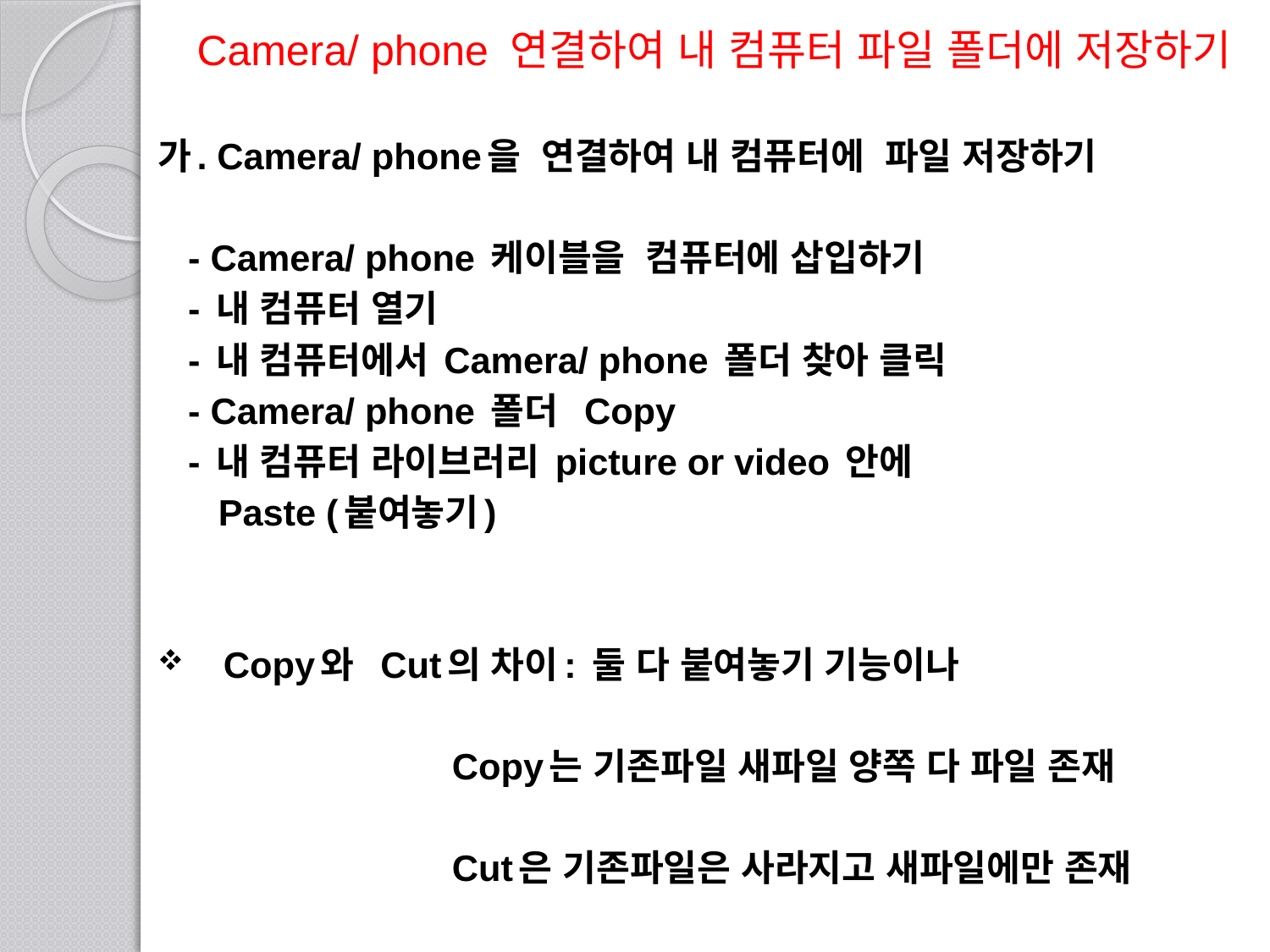

# Camera/ phone 연결하여 내 컴퓨터 파일 폴더에 저장하기
가. Camera/ phone을  연결하여 내 컴퓨터에  파일 저장하기

   - Camera/ phone 케이블을  컴퓨터에 삽입하기
   - 내 컴퓨터 열기
   - 내 컴퓨터에서 Camera/ phone 폴더 찾아 클릭
   - Camera/ phone 폴더  Copy
   - 내 컴퓨터 라이브러리 picture or video 안에
      Paste (붙여놓기)

Copy와  Cut의 차이: 둘 다 붙여놓기 기능이나

                             Copy는 기존파일 새파일 양쪽 다 파일 존재

                             Cut은 기존파일은 사라지고 새파일에만 존재